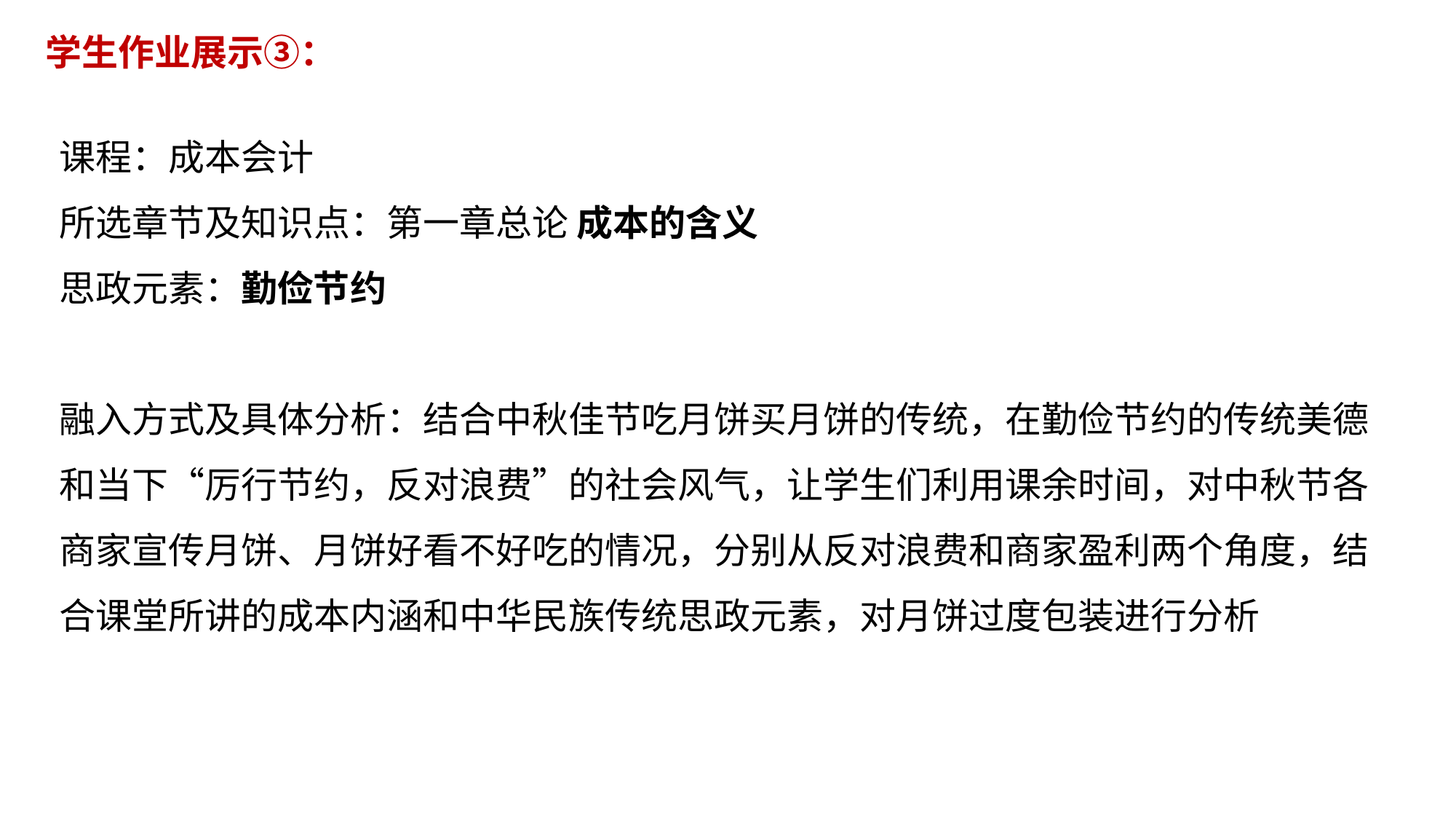

学生作业展示③：
课程：成本会计
所选章节及知识点：第一章总论 成本的含义
思政元素：勤俭节约
融入方式及具体分析：结合中秋佳节吃月饼买月饼的传统，在勤俭节约的传统美德和当下“厉行节约，反对浪费”的社会风气，让学生们利用课余时间，对中秋节各商家宣传月饼、月饼好看不好吃的情况，分别从反对浪费和商家盈利两个角度，结合课堂所讲的成本内涵和中华民族传统思政元素，对月饼过度包装进行分析